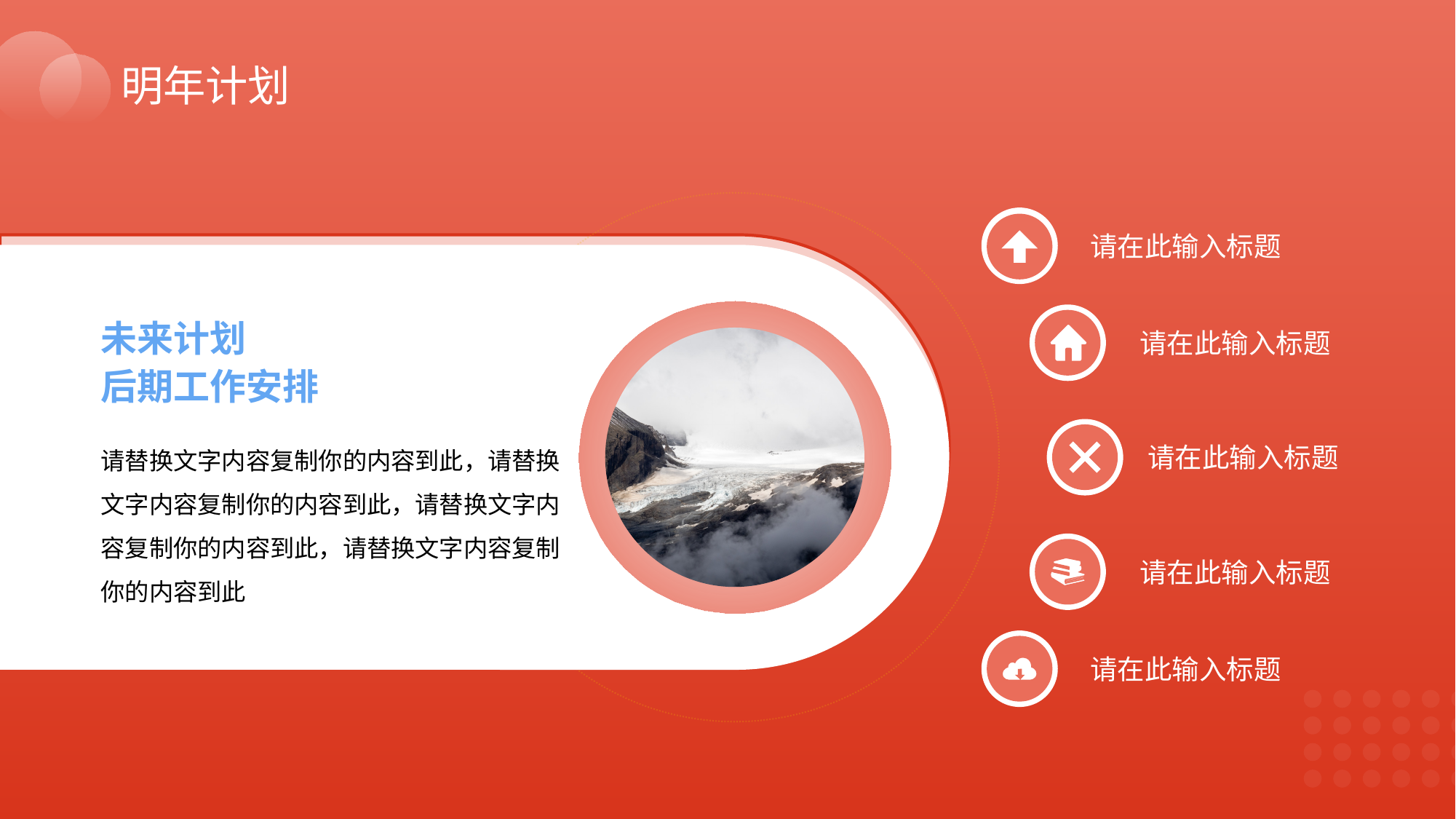

明年计划

请在此输入标题

未来计划
后期工作安排

请在此输入标题

请替换文字内容复制你的内容到此，请替换文字内容复制你的内容到此，请替换文字内容复制你的内容到此，请替换文字内容复制你的内容到此
请在此输入标题

请在此输入标题

请在此输入标题